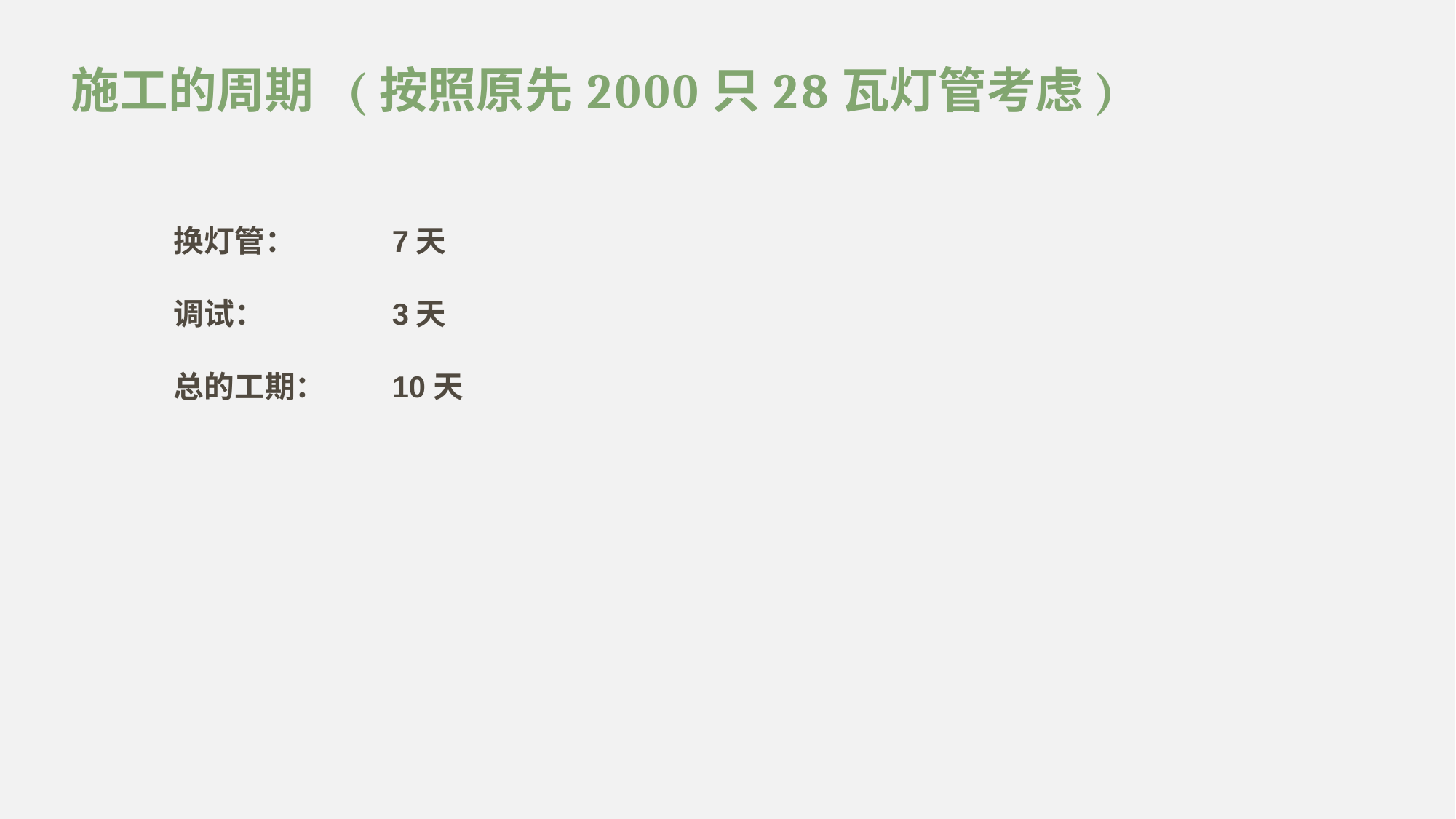

# 施工的周期  (按照原先2000只28瓦灯管考虑)
换灯管：	7天

调试：		3天

总的工期：	10天